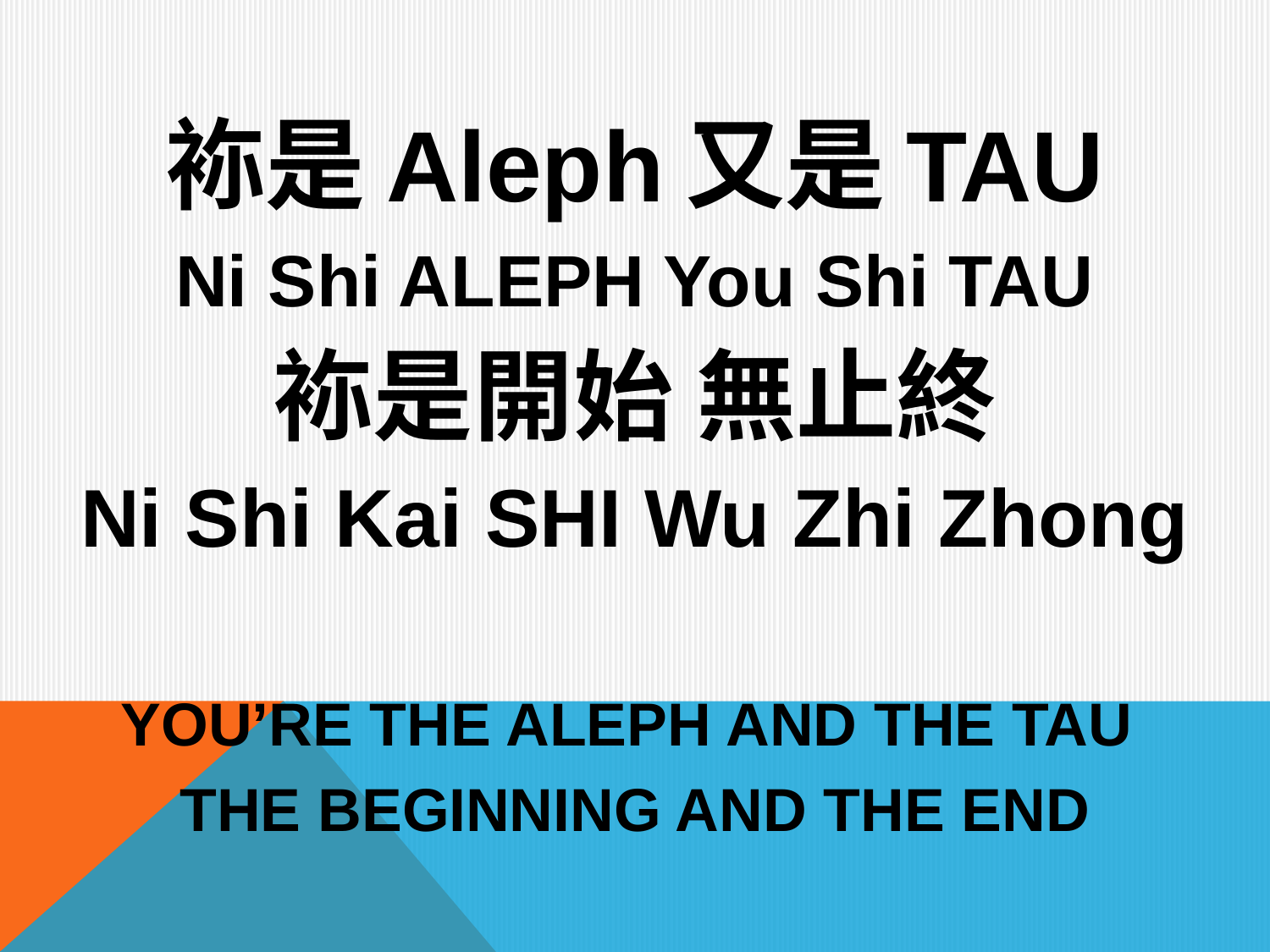

袮是Aleph又是TAU
Ni Shi ALEPH You Shi TAU
袮是開始 無止終
Ni Shi Kai SHI Wu Zhi Zhong

YOU’RE THE ALEPH AND THE TAU
THE BEGINNING AND THE END